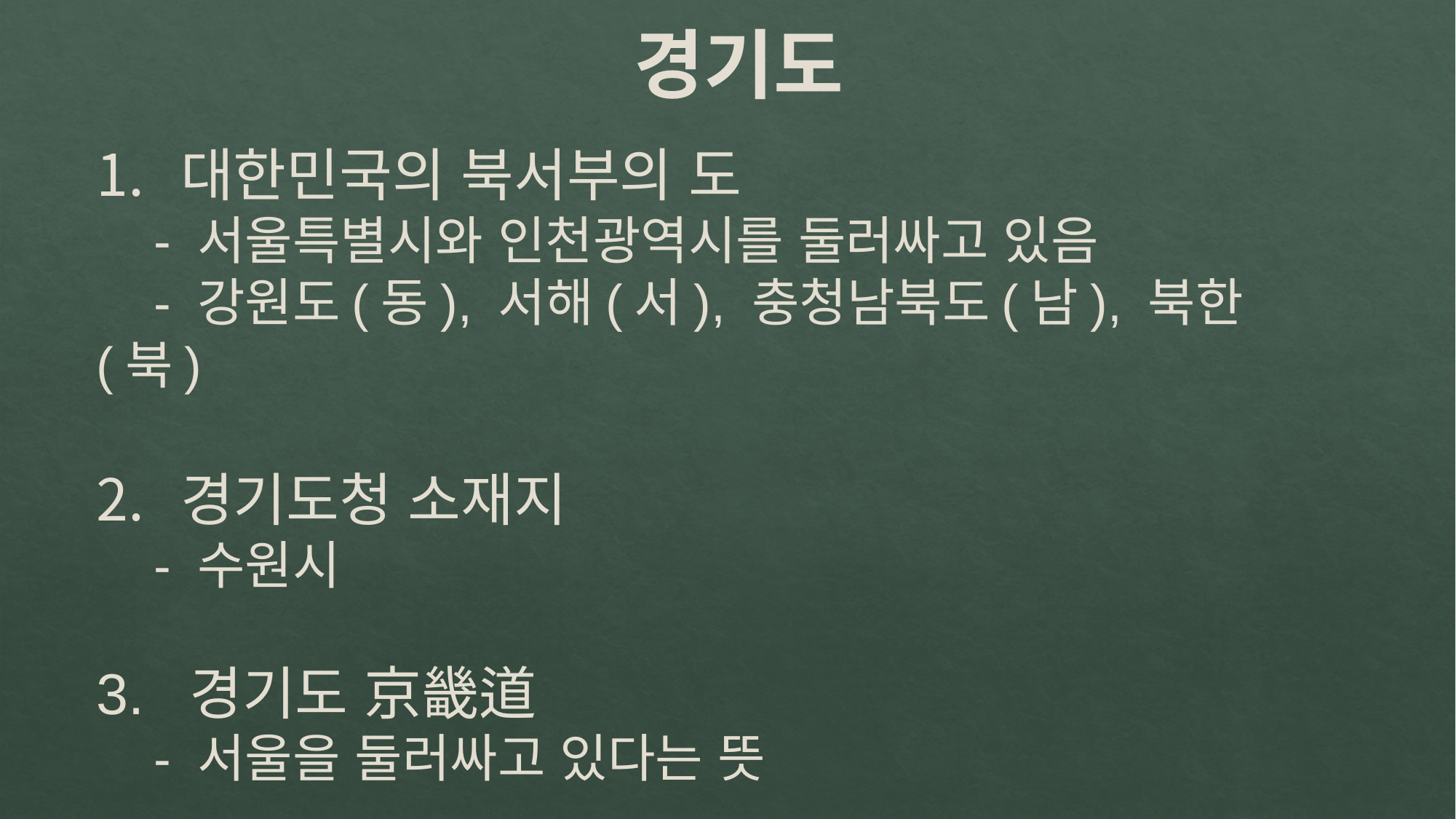

경기도
대한민국의 북서부의 도
    - 서울특별시와 인천광역시를 둘러싸고 있음
    - 강원도(동), 서해(서), 충청남북도(남), 북한(북)

경기도청 소재지
    - 수원시

3.  경기도 京畿道
    - 서울을 둘러싸고 있다는 뜻